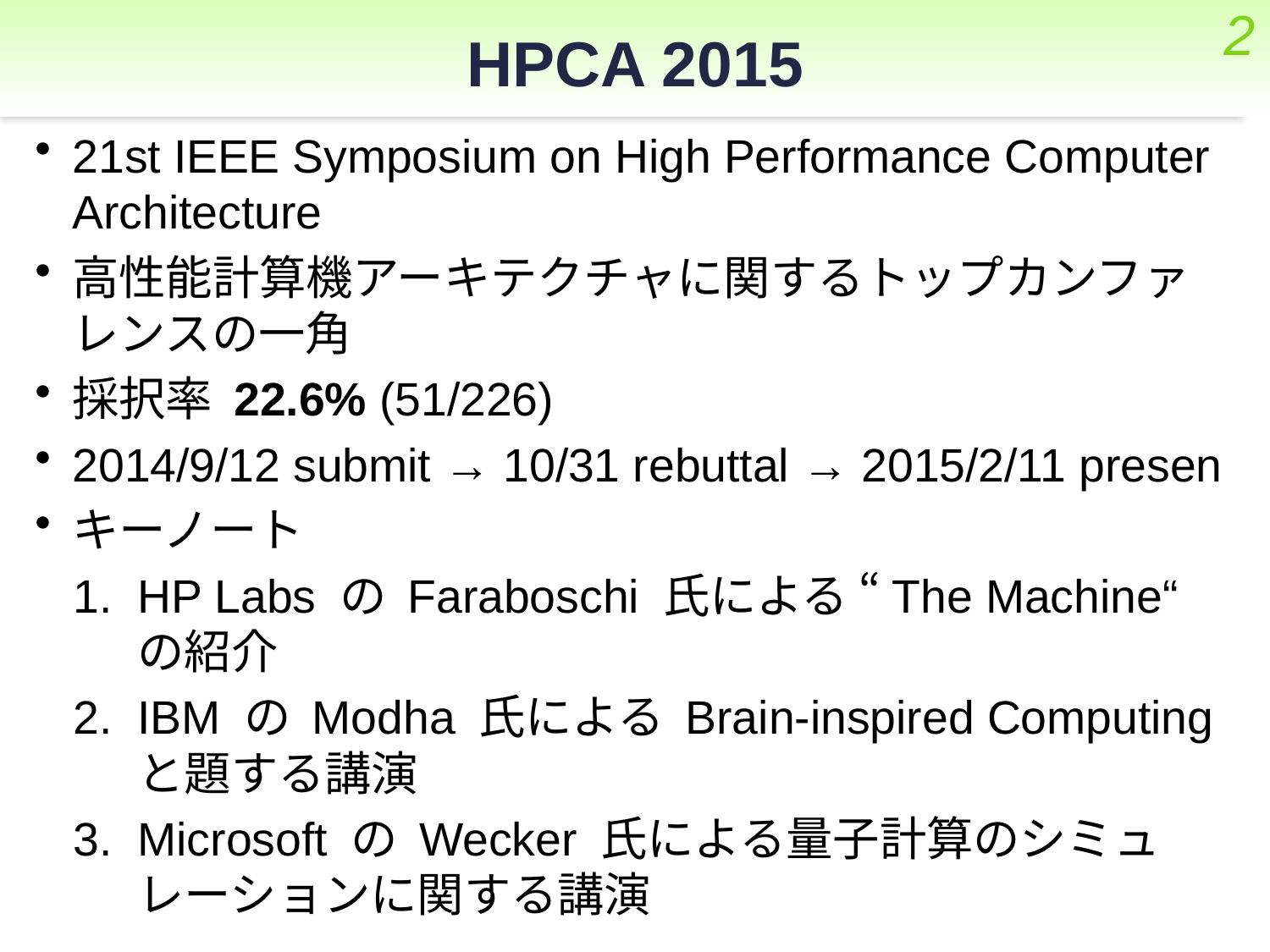

# HPCA 2015
2
21st IEEE Symposium on High Performance Computer Architecture
高性能計算機アーキテクチャに関するトップカンファレンスの一角
採択率 22.6% (51/226)
2014/9/12 submit → 10/31 rebuttal → 2015/2/11 presen
キーノート
HP Labs の Faraboschi 氏による “The Machine“ の紹介
IBM の Modha 氏による Brain-inspired Computing と題する講演
Microsoft の Wecker 氏による量子計算のシミュレーションに関する講演